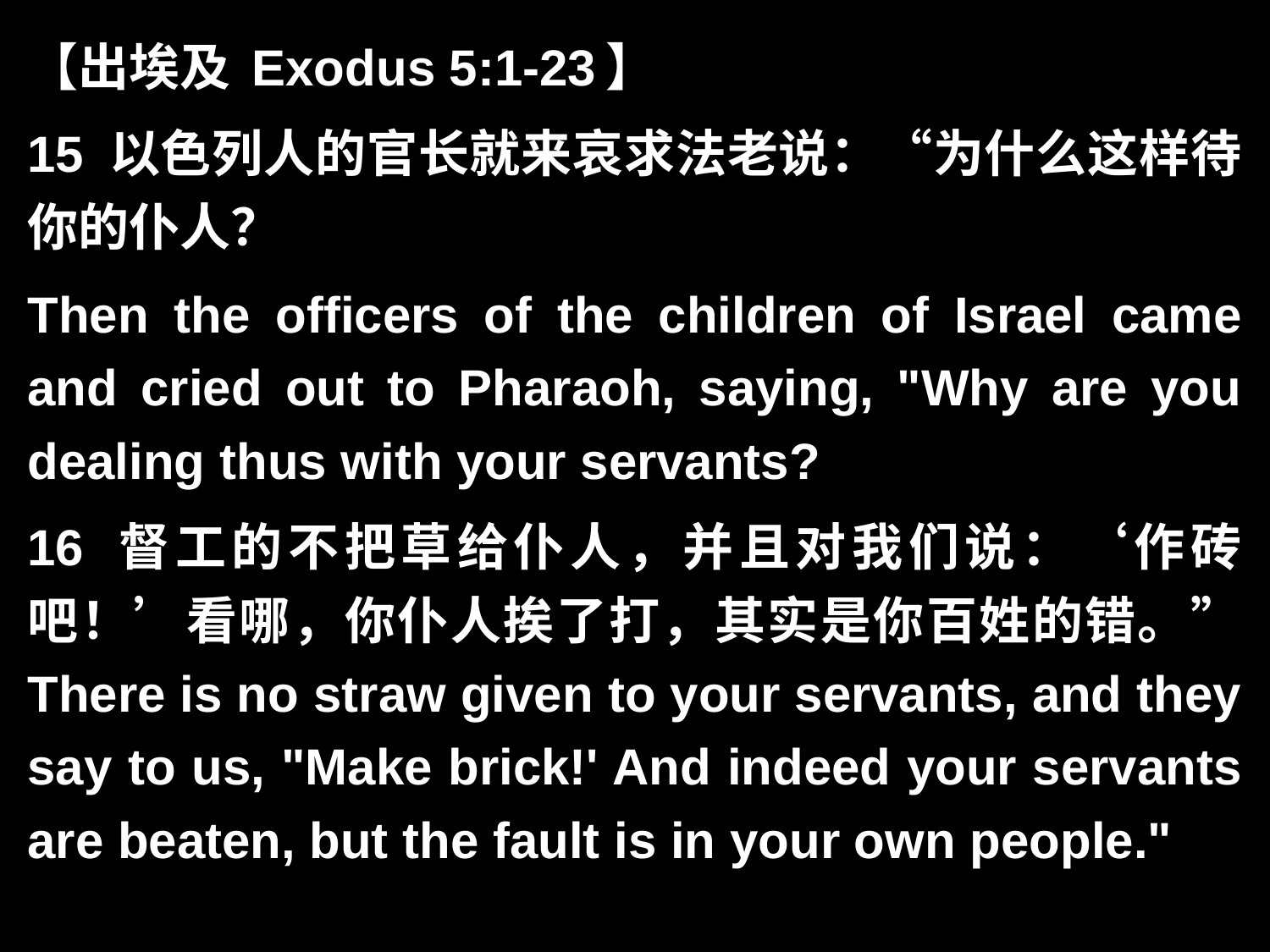

【出埃及 Exodus 5:1-23】
15 以色列人的官长就来哀求法老说：“为什么这样待你的仆人？
Then the officers of the children of Israel came and cried out to Pharaoh, saying, "Why are you dealing thus with your servants?
16 督工的不把草给仆人，并且对我们说：‘作砖吧！’看哪，你仆人挨了打，其实是你百姓的错。” There is no straw given to your servants, and they say to us, "Make brick!' And indeed your servants are beaten, but the fault is in your own people."